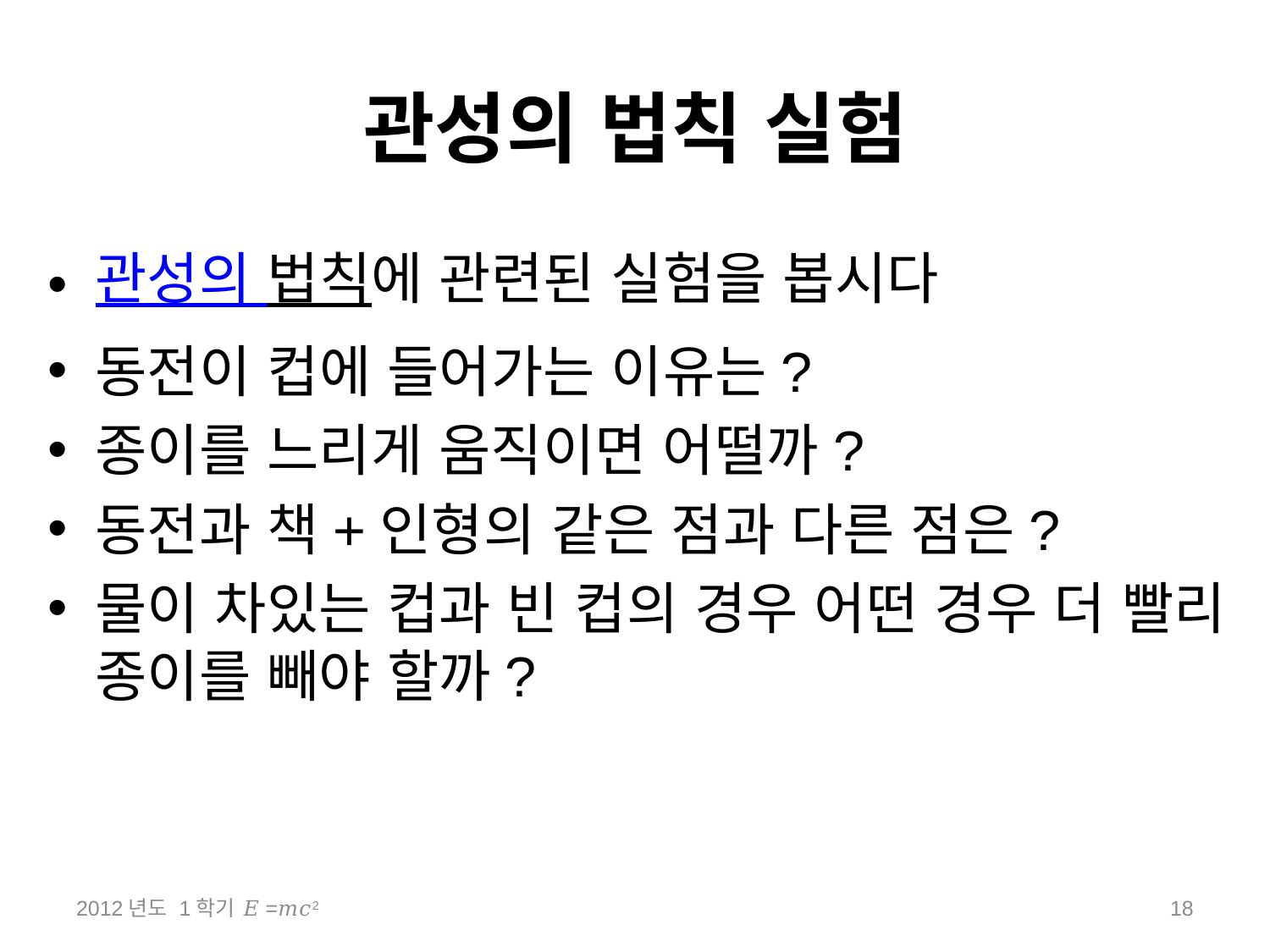

관성의 법칙 실험
관성의 법칙에 관련된 실험을 봅시다
동전이 컵에 들어가는 이유는?
종이를 느리게 움직이면 어떨까?
동전과 책+인형의 같은 점과 다른 점은?
물이 차있는 컵과 빈 컵의 경우 어떤 경우 더 빨리 종이를 빼야 할까?
2012년도 1학기 𝐸=𝑚𝑐2
18